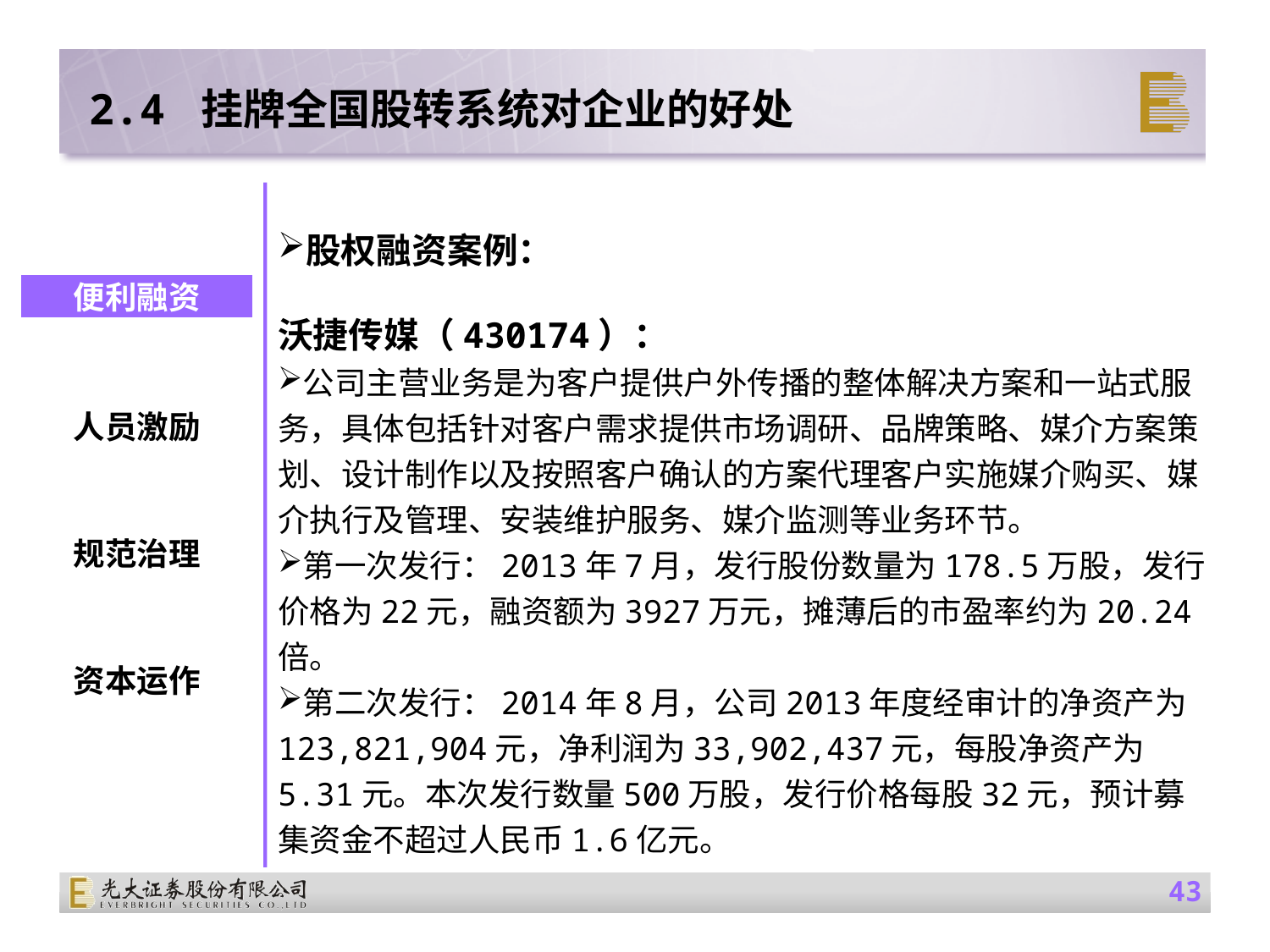

2.4 挂牌全国股转系统对企业的好处

股权融资案例：

沃捷传媒（430174）：
公司主营业务是为客户提供户外传播的整体解决方案和一站式服务，具体包括针对客户需求提供市场调研、品牌策略、媒介方案策划、设计制作以及按照客户确认的方案代理客户实施媒介购买、媒介执行及管理、安装维护服务、媒介监测等业务环节。
第一次发行：2013年7月，发行股份数量为178.5万股，发行价格为22元，融资额为3927万元，摊薄后的市盈率约为20.24倍。
第二次发行：2014年8月，公司2013年度经审计的净资产为123,821,904元，净利润为33,902,437元，每股净资产为5.31元。本次发行数量500万股，发行价格每股32元，预计募集资金不超过人民币1.6亿元。

便利融资
人员激励
规范治理
资本运作
43